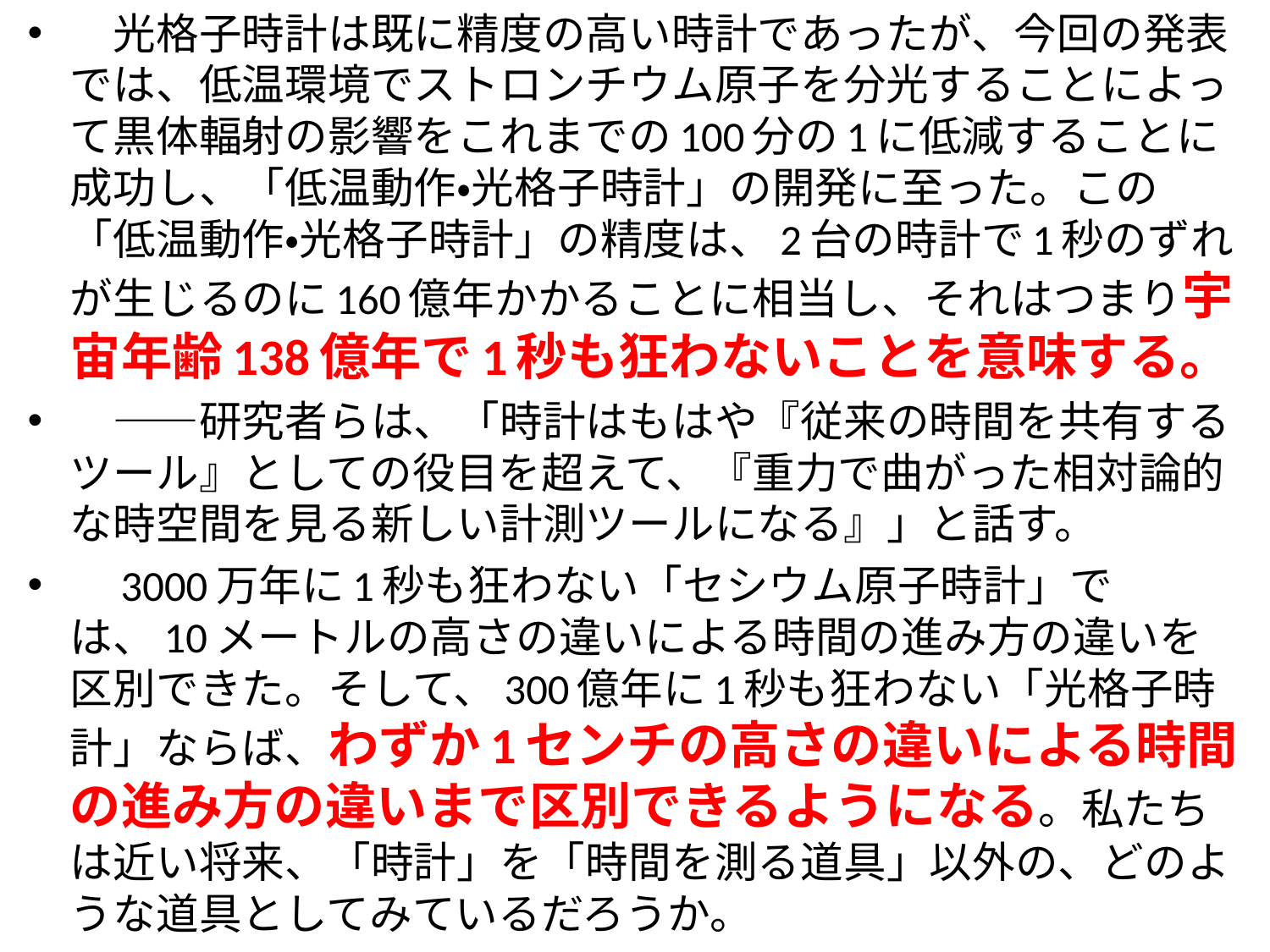

光格子時計は既に精度の高い時計であったが、今回の発表では、低温環境でストロンチウム原子を分光することによって黒体輻射の影響をこれまでの100分の1に低減することに成功し、「低温動作・光格子時計」の開発に至った。この「低温動作・光格子時計」の精度は、2台の時計で1秒のずれが生じるのに160億年かかることに相当し、それはつまり宇宙年齢138億年で1秒も狂わないことを意味する。
　――研究者らは、「時計はもはや『従来の時間を共有するツール』としての役目を超えて、『重力で曲がった相対論的な時空間を見る新しい計測ツールになる』」と話す。
　3000万年に1秒も狂わない「セシウム原子時計」では、10メートルの高さの違いによる時間の進み方の違いを区別できた。そして、300億年に1秒も狂わない「光格子時計」ならば、わずか1センチの高さの違いによる時間の進み方の違いまで区別できるようになる。私たちは近い将来、「時計」を「時間を測る道具」以外の、どのような道具としてみているだろうか。